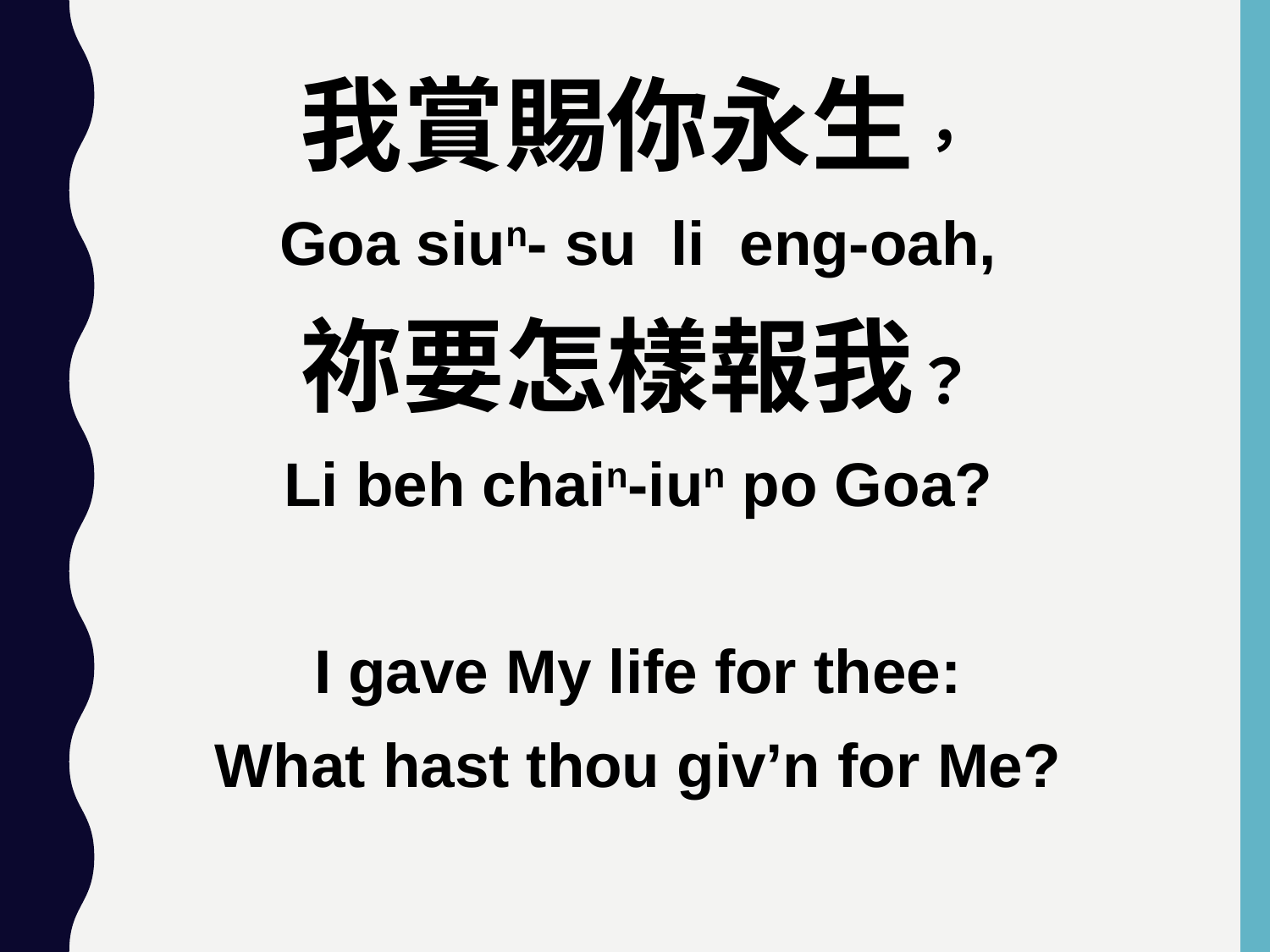

我賞賜你永生，
Goa siun- su  li  eng-oah,
祢要怎樣報我？
Li beh chain-iun po Goa?

I gave My life for thee:
What hast thou giv’n for Me?